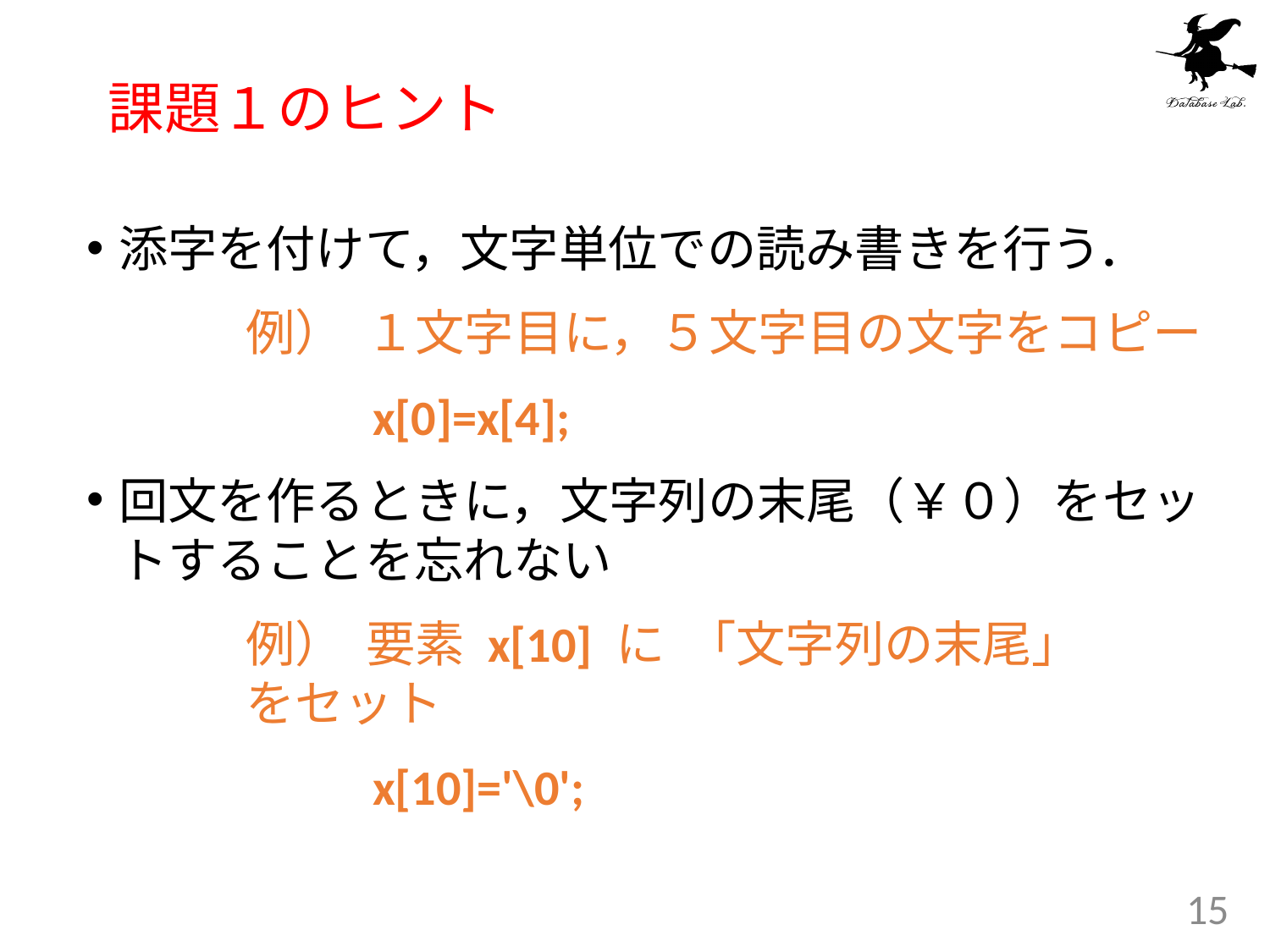

# 課題１のヒント
添字を付けて，文字単位での読み書きを行う．
		例）  １文字目に，５文字目の文字をコピー
			x[0]=x[4];
回文を作るときに，文字列の末尾（￥０）をセットすることを忘れない
		例）  要素 x[10] に  「文字列の末尾」		をセット
			x[10]='\0';
15